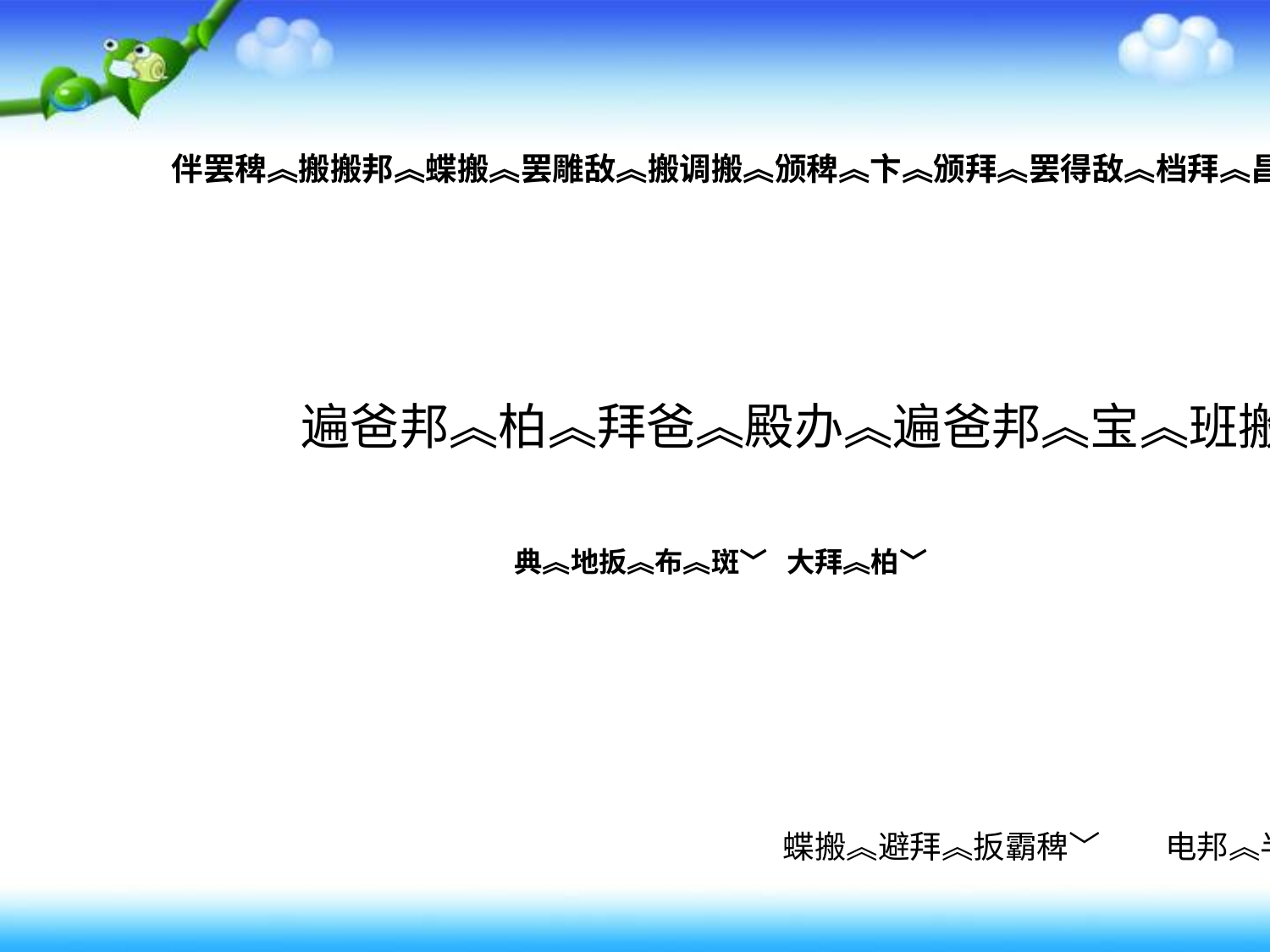

1伴罢稗︽搬搬邦︽蝶搬︽罢雕敌︽搬调搬︽颁稗︽卞︽颁拜︽罢得敌︽档拜︽昌敌︽蝶搬︽炒搬﹀
1遍爸邦︽柏︽拜爸︽殿办︽遍爸邦︽宝︽班搬︽第邦﹀

1典︽地扳︽布︽斑﹀   大拜︽柏﹀
1蝶搬︽避拜︽扳霸稗﹀         电邦︽半搬﹀